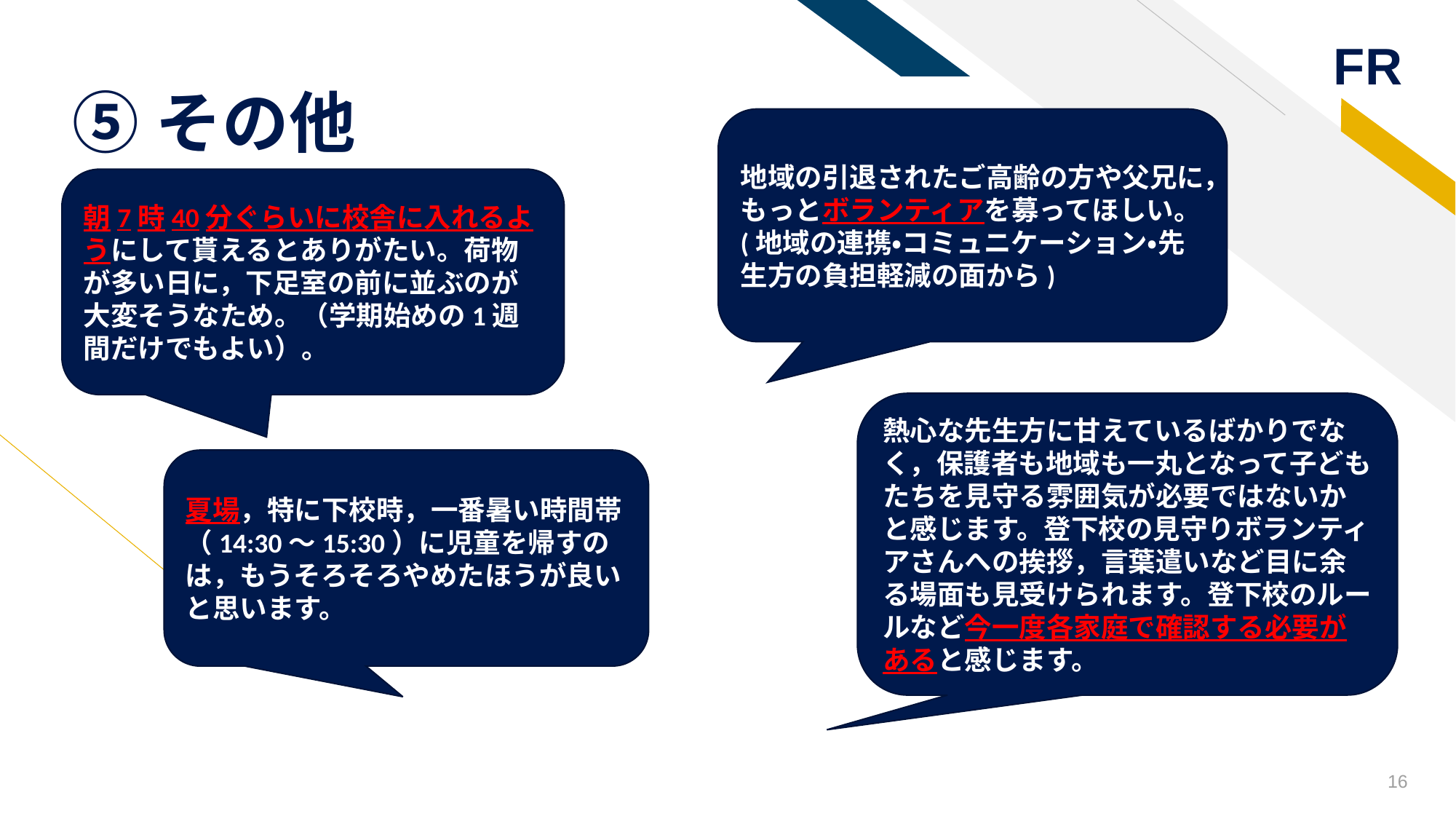

# ⑤その他
地域の引退されたご高齢の方や父兄に，もっとボランティアを募ってほしい。
(地域の連携・コミュニケーション・先生方の負担軽減の面から)
朝7時40分ぐらいに校舎に入れるようにして貰えるとありがたい。荷物が多い日に，下足室の前に並ぶのが大変そうなため。（学期始めの1週間だけでもよい）。
熱心な先生方に甘えているばかりでなく，保護者も地域も一丸となって子どもたちを見守る雰囲気が必要ではないかと感じます。登下校の見守りボランティアさんへの挨拶，言葉遣いなど目に余る場面も見受けられます。登下校のルールなど今一度各家庭で確認する必要があると感じます。
夏場，特に下校時，一番暑い時間帯（14:30〜15:30）に児童を帰すのは，もうそろそろやめたほうが良いと思います。
16